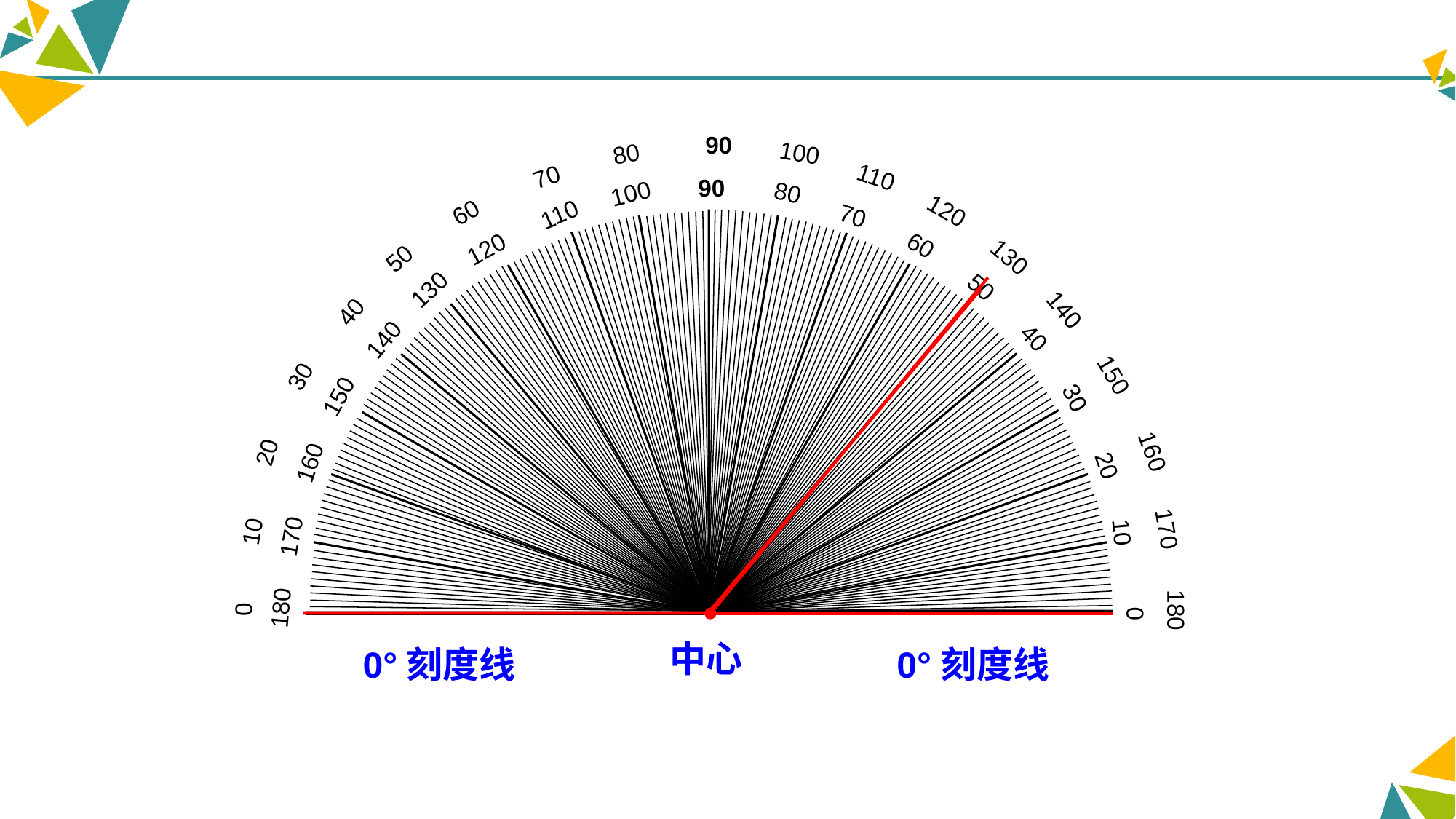

100
90
80
110
70
90

60
80
120
100
110
70

50

60

130

120

40

140

50
130

140

40

30

150
150

30

20

160

160

20

170

10

10
170

180

180
●
0
0

中心
0°刻度线
0°刻度线